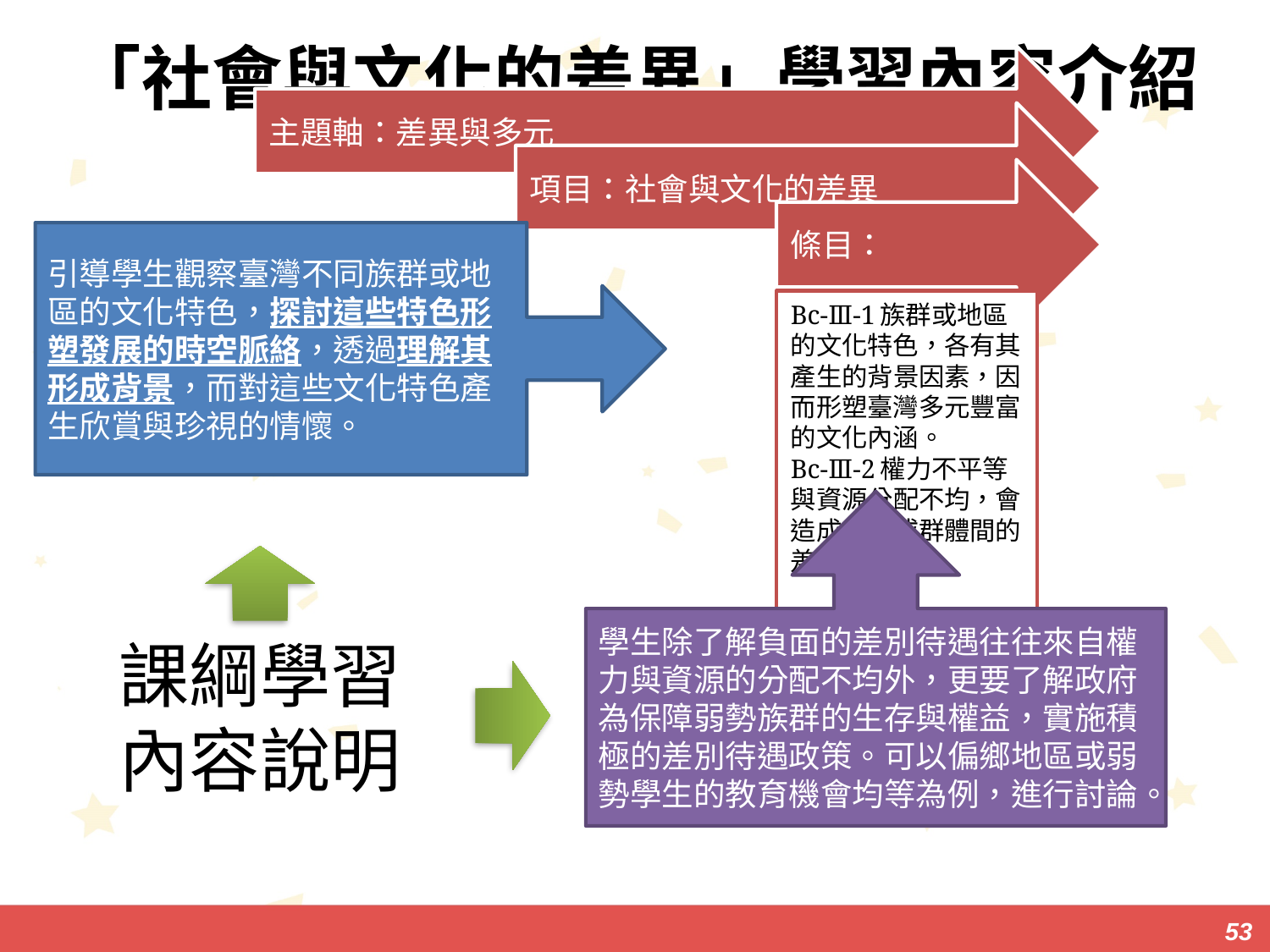

# 「社會與文化的差異」學習內容介紹
主題軸：差異與多元
項目：社會與文化的差異
條目：
Bc-Ⅲ-1族群或地區的文化特色，各有其產生的背景因素，因而形塑臺灣多元豐富的文化內涵。
Bc-Ⅲ-2權力不平等與資源分配不均，會造成個人或群體間的差別待遇。
引導學生觀察臺灣不同族群或地區的文化特色，探討這些特色形塑發展的時空脈絡，透過理解其形成背景，而對這些文化特色產生欣賞與珍視的情懷。
學生除了解負面的差別待遇往往來自權力與資源的分配不均外，更要了解政府為保障弱勢族群的生存與權益，實施積極的差別待遇政策。可以偏鄉地區或弱勢學生的教育機會均等為例，進行討論。

課綱學習
內容說明

53